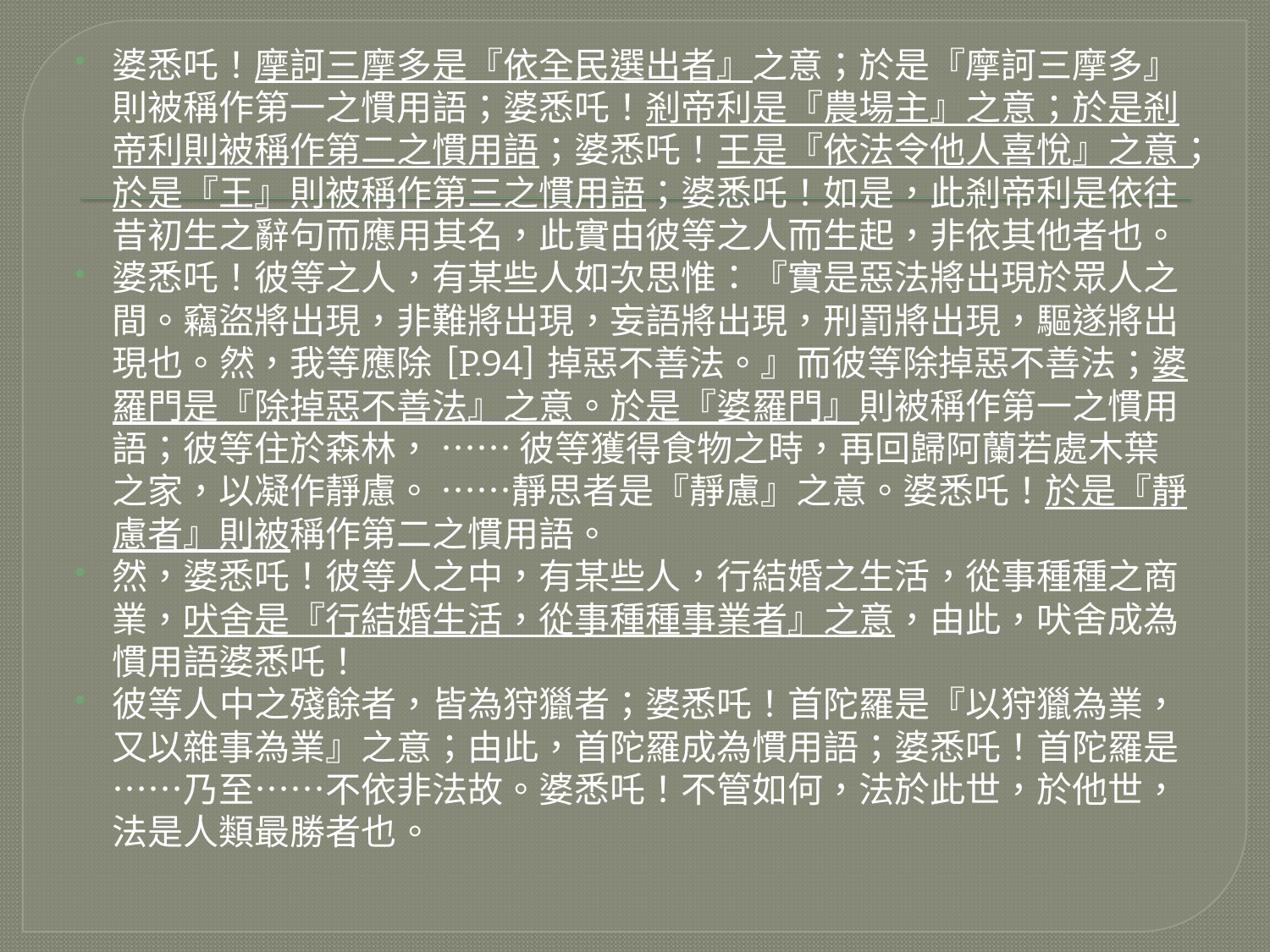

婆悉吒！摩訶三摩多是『依全民選出者』之意；於是『摩訶三摩多』則被稱作第一之慣用語；婆悉吒！剎帝利是『農場主』之意；於是剎帝利則被稱作第二之慣用語；婆悉吒！王是『依法令他人喜悅』之意；於是『王』則被稱作第三之慣用語；婆悉吒！如是，此剎帝利是依往昔初生之辭句而應用其名，此實由彼等之人而生起，非依其他者也。
婆悉吒！彼等之人，有某些人如次思惟：『實是惡法將出現於眾人之間。竊盜將出現，非難將出現，妄語將出現，刑罰將出現，驅遂將出現也。然，我等應除 [P.94] 掉惡不善法。』而彼等除掉惡不善法；婆羅門是『除掉惡不善法』之意。於是『婆羅門』則被稱作第一之慣用語；彼等住於森林， …… 彼等獲得食物之時，再回歸阿蘭若處木葉之家，以凝作靜慮。 ……靜思者是『靜慮』之意。婆悉吒！於是『靜慮者』則被稱作第二之慣用語。
然，婆悉吒！彼等人之中，有某些人，行結婚之生活，從事種種之商業，吠舍是『行結婚生活，從事種種事業者』之意，由此，吠舍成為慣用語婆悉吒！
彼等人中之殘餘者，皆為狩獵者；婆悉吒！首陀羅是『以狩獵為業，又以雜事為業』之意；由此，首陀羅成為慣用語；婆悉吒！首陀羅是……乃至……不依非法故。婆悉吒！不管如何，法於此世，於他世，法是人類最勝者也。